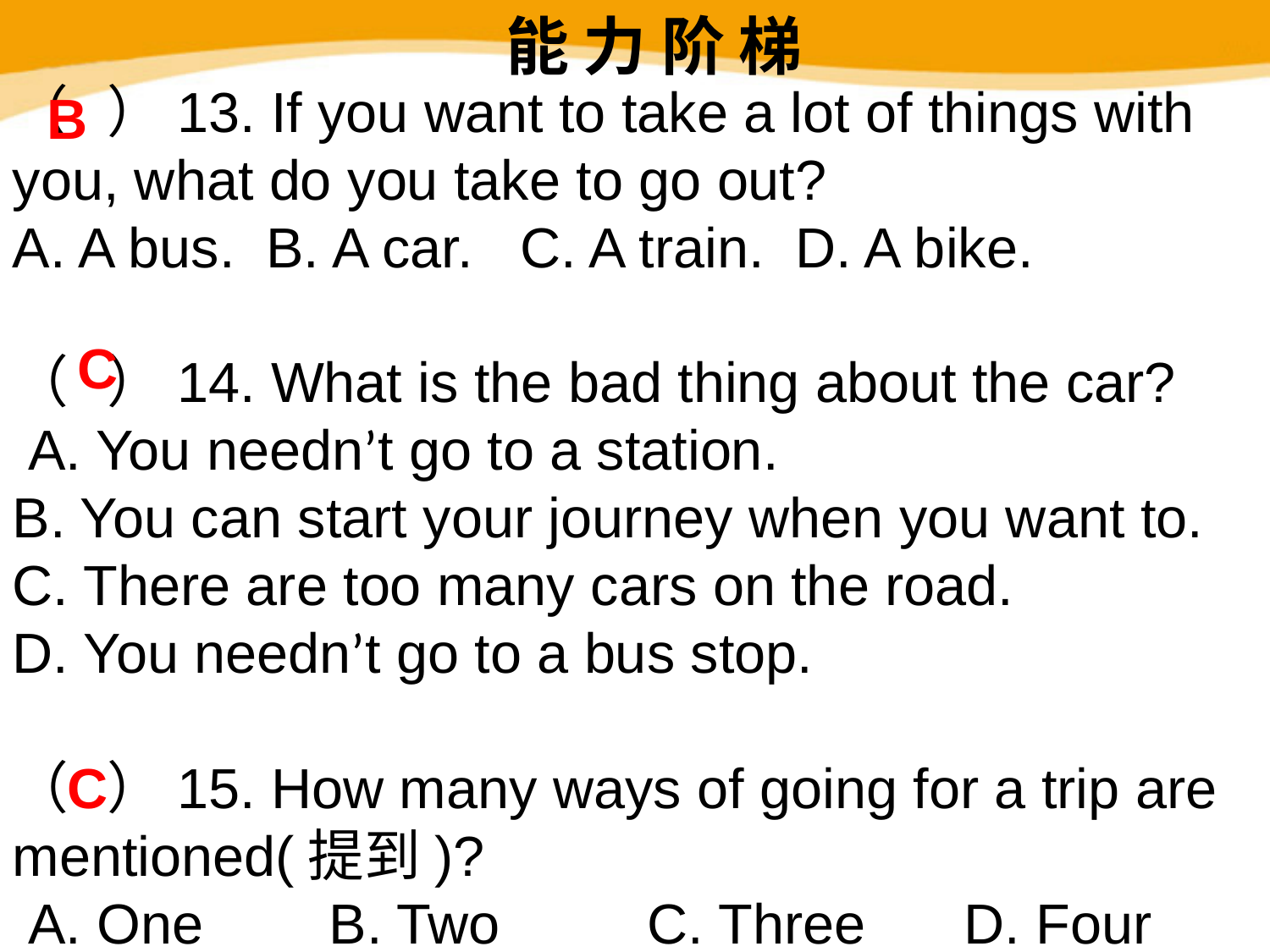

能 力 阶 梯
（   ）13. If you want to take a lot of things with you, what do you take to go out?
A. A bus.  B. A car.   C. A train.  D. A bike.

（   ）14. What is the bad thing about the car?
 A. You needn’t go to a station.
B. You can start your journey when you want to.
C. There are too many cars on the road.
D. You needn’t go to a bus stop.

（   ）15. How many ways of going for a trip are mentioned(提到)?
 A. One 	    B. Two		C. Three 	    D. Four
B
C
C